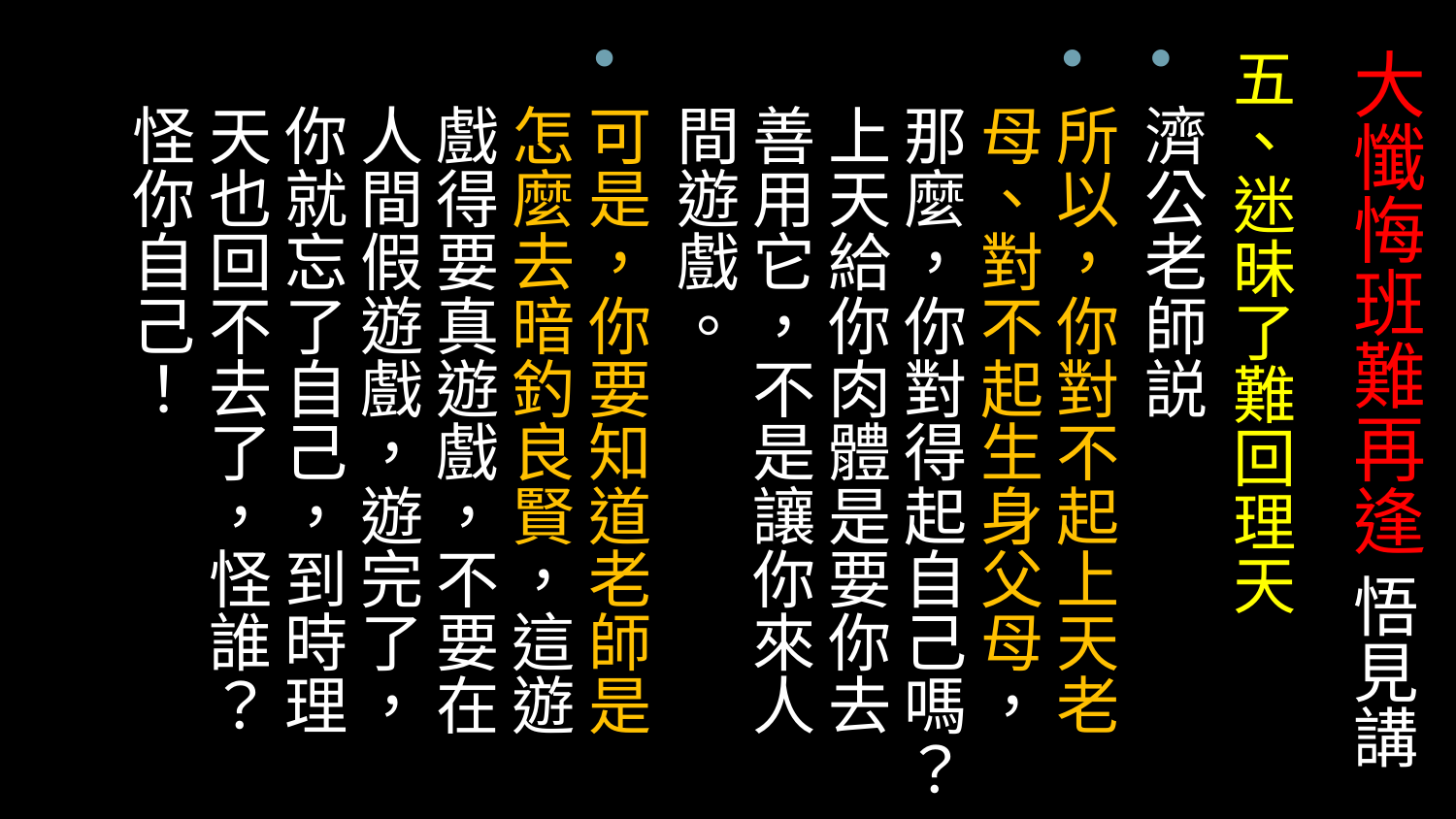

# 大懺悔班難再逢 悟見講
五、迷昧了難回理天
濟公老師説
所以，你對不起上天老母、對不起生身父母，那麼，你對得起自己嗎？上天給你肉體是要你去善用它，不是讓你來人間遊戲。
可是，你要知道老師是怎麼去暗釣良賢，這遊戲得要真遊戲，不要在人間假遊戲，遊完了，你就忘了自己，到時理天也回不去了，怪誰？怪你自己！